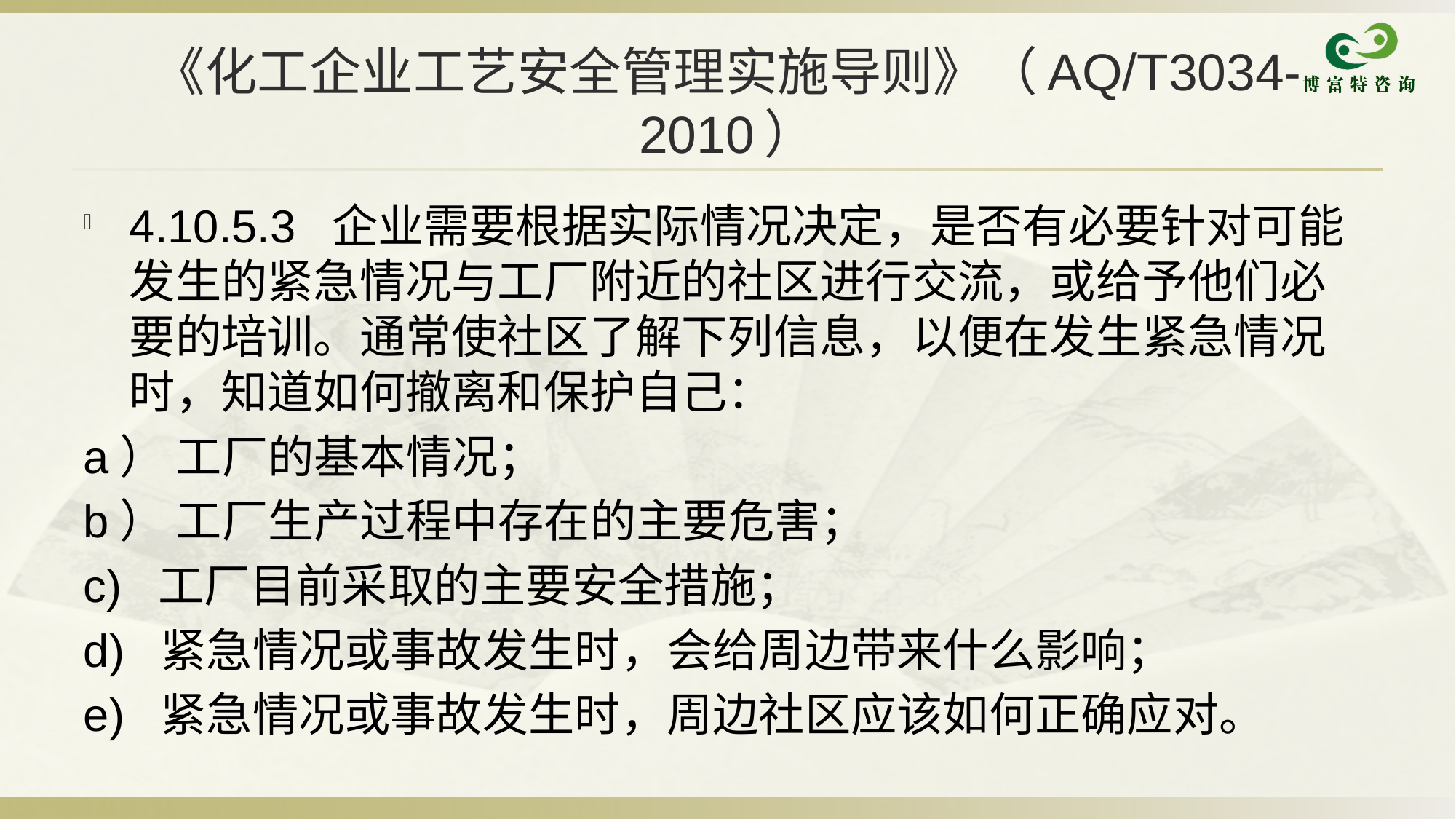

# 《化工企业工艺安全管理实施导则》（AQ/T3034-2010）
4.10.5.3  企业需要根据实际情况决定，是否有必要针对可能发生的紧急情况与工厂附近的社区进行交流，或给予他们必要的培训。通常使社区了解下列信息，以便在发生紧急情况时，知道如何撤离和保护自己：
a） 工厂的基本情况；
b） 工厂生产过程中存在的主要危害；
c)  工厂目前采取的主要安全措施；
d)  紧急情况或事故发生时，会给周边带来什么影响；
e)  紧急情况或事故发生时，周边社区应该如何正确应对。